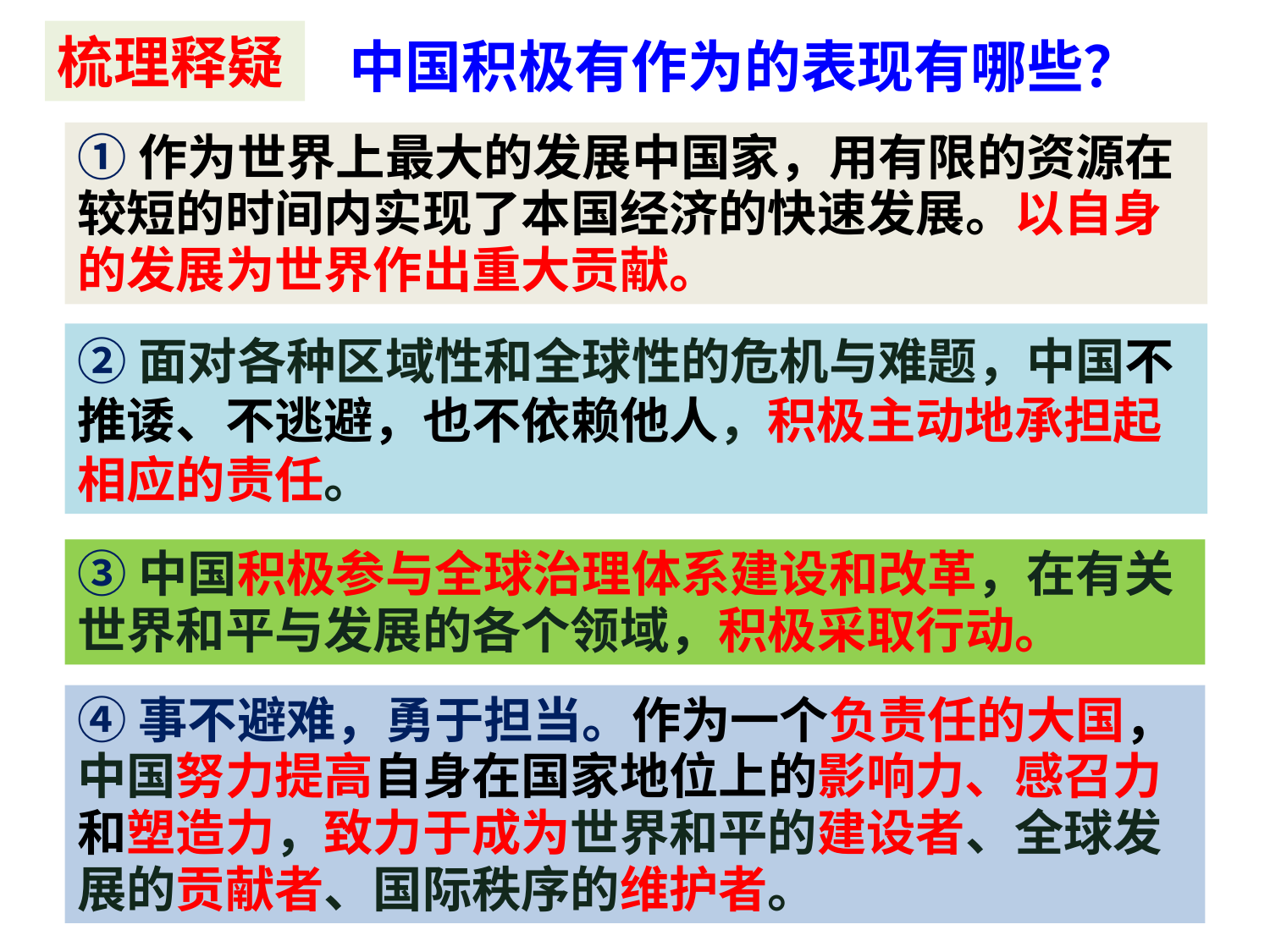

梳理释疑
中国积极有作为的表现有哪些？
①作为世界上最大的发展中国家，用有限的资源在较短的时间内实现了本国经济的快速发展。以自身的发展为世界作出重大贡献。
②面对各种区域性和全球性的危机与难题，中国不推诿、不逃避，也不依赖他人，积极主动地承担起相应的责任。
③中国积极参与全球治理体系建设和改革，在有关世界和平与发展的各个领域，积极采取行动。
④事不避难，勇于担当。作为一个负责任的大国，中国努力提高自身在国家地位上的影响力、感召力和塑造力，致力于成为世界和平的建设者、全球发展的贡献者、国际秩序的维护者。